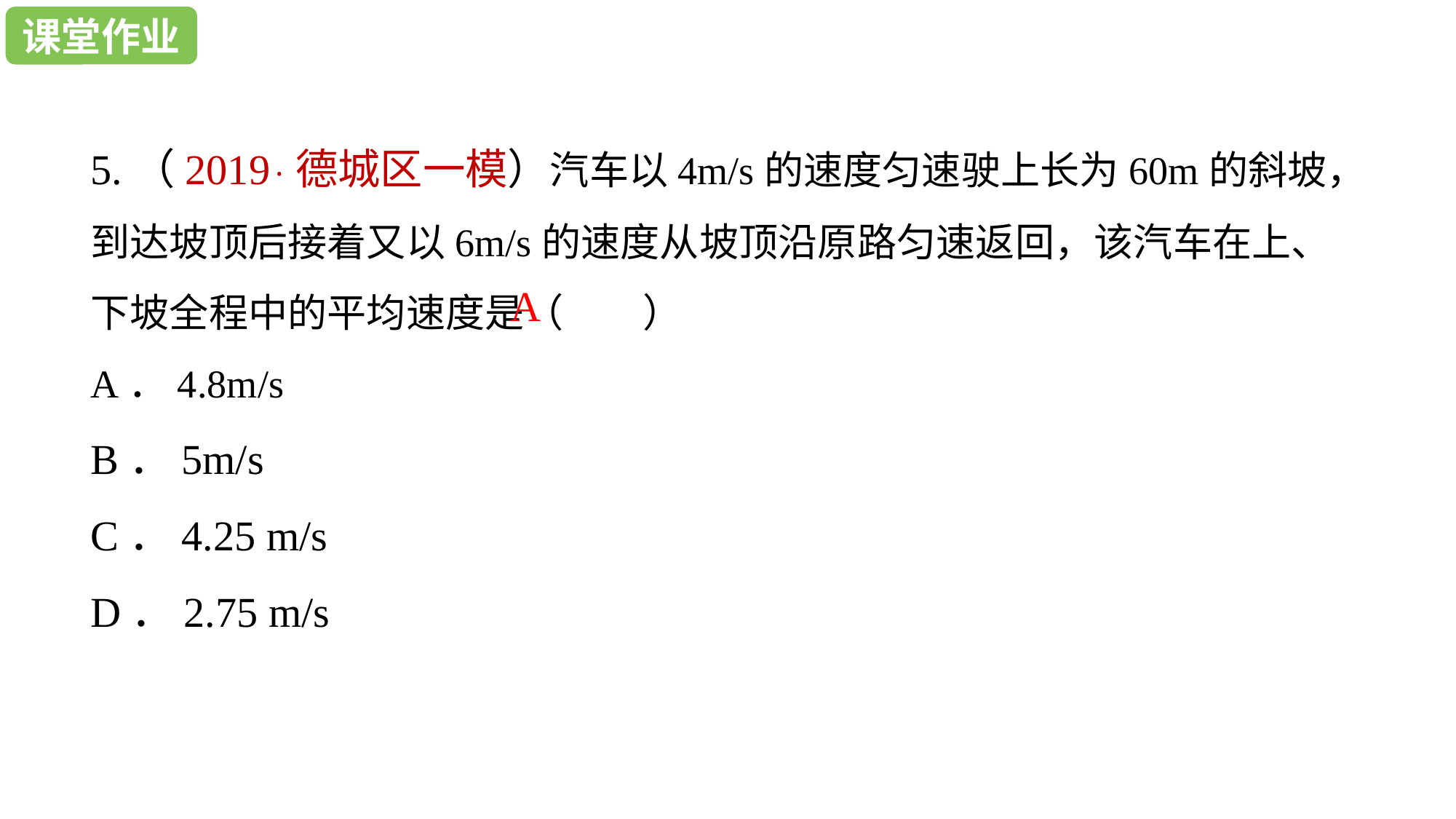

课堂作业
5.（2019·德城区一模）汽车以4m/s的速度匀速驶上长为60m的斜坡，到达坡顶后接着又以6m/s的速度从坡顶沿原路匀速返回，该汽车在上、下坡全程中的平均速度是（　　）
A．4.8m/s
B．5m/s
C．4.25 m/s
D．2.75 m/s

A